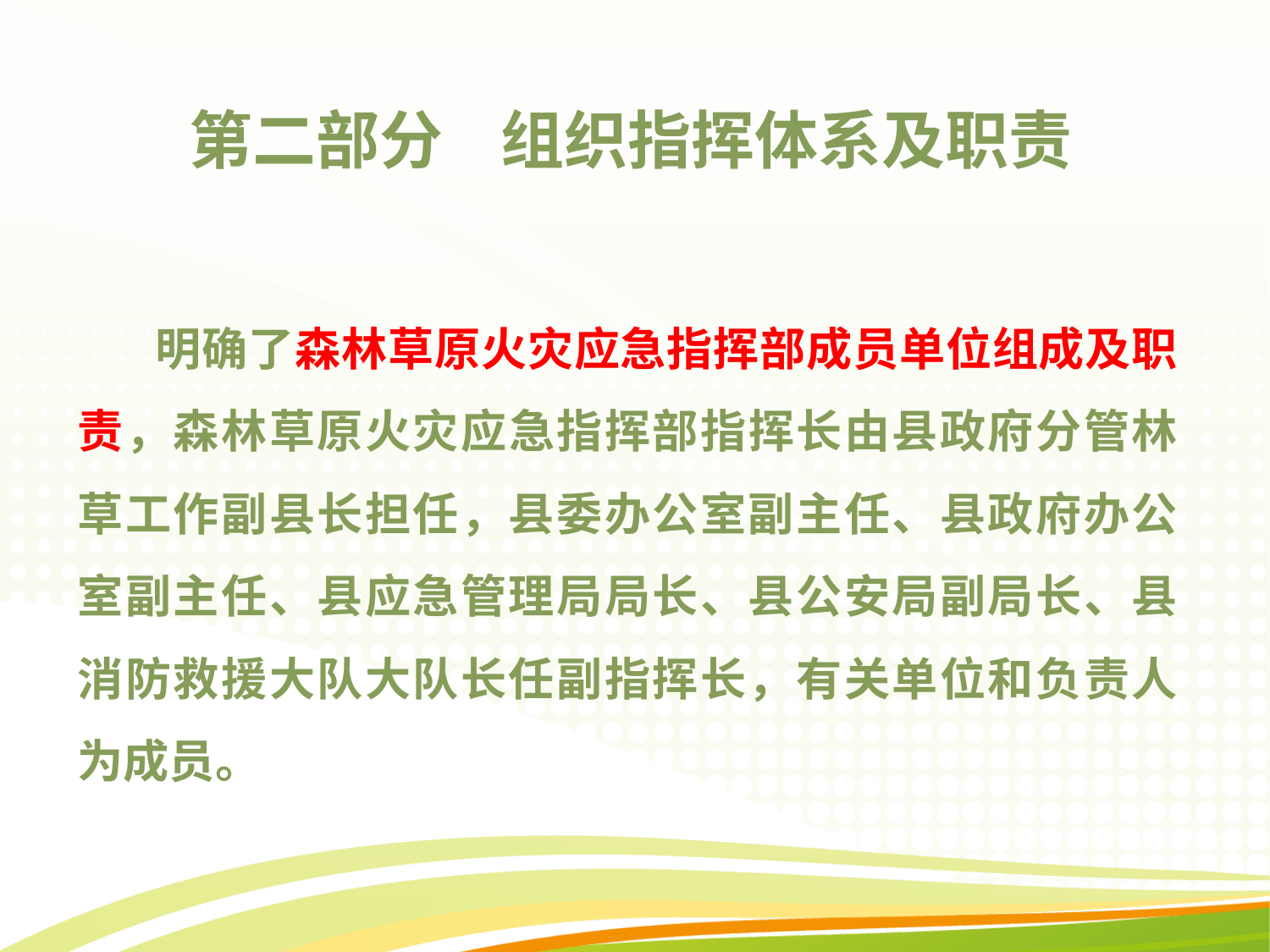

第二部分    组织指挥体系及职责
      明确了森林草原火灾应急指挥部成员单位组成及职责，森林草原火灾应急指挥部指挥长由县政府分管林草工作副县长担任，县委办公室副主任、县政府办公室副主任、县应急管理局局长、县公安局副局长、县消防救援大队大队长任副指挥长，有关单位和负责人为成员。